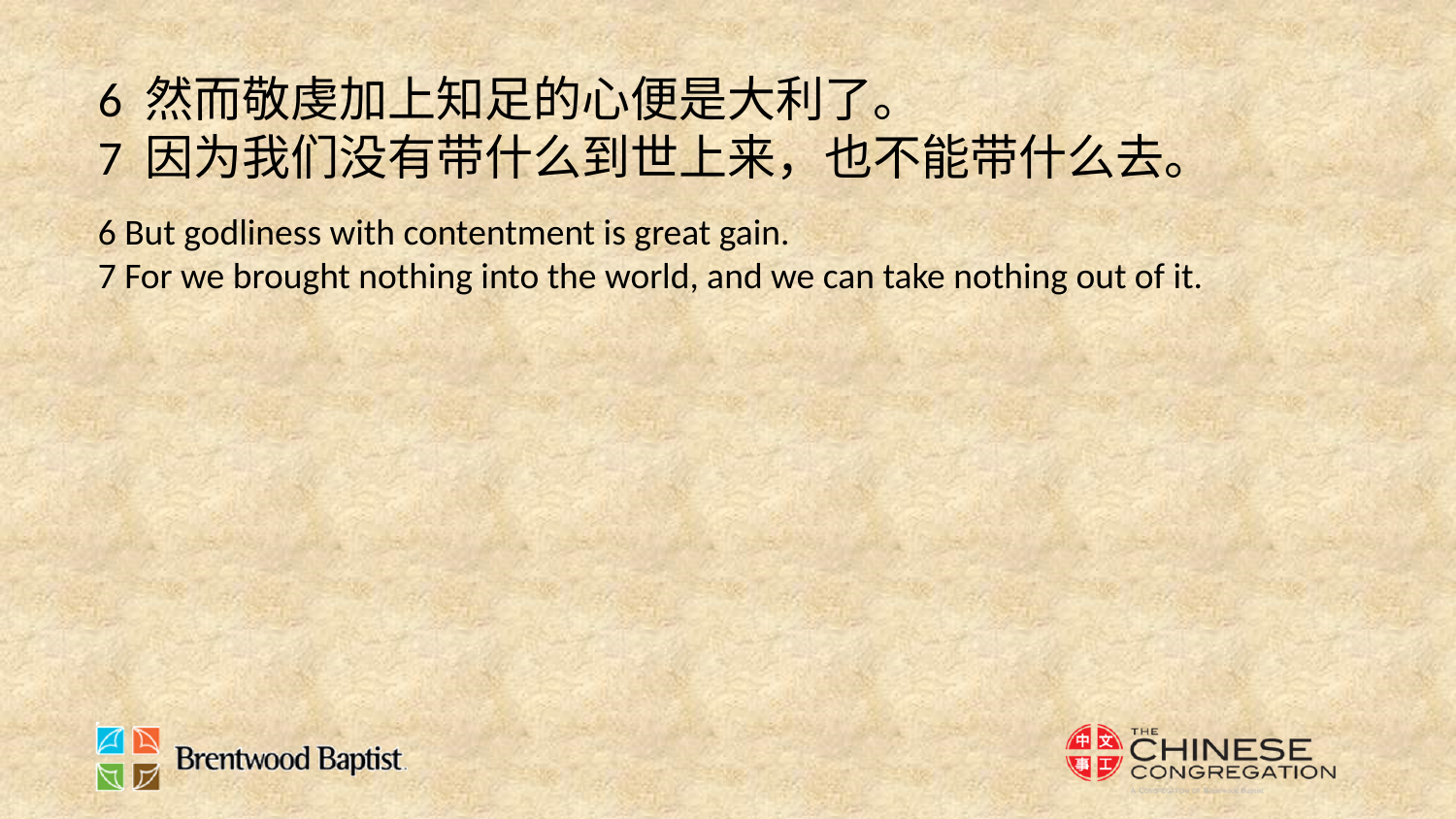

6 然而敬虔加上知足的心便是大利了。
7 因为我们没有带什么到世上来，也不能带什么去。

6 But godliness with contentment is great gain.
7 For we brought nothing into the world, and we can take nothing out of it.